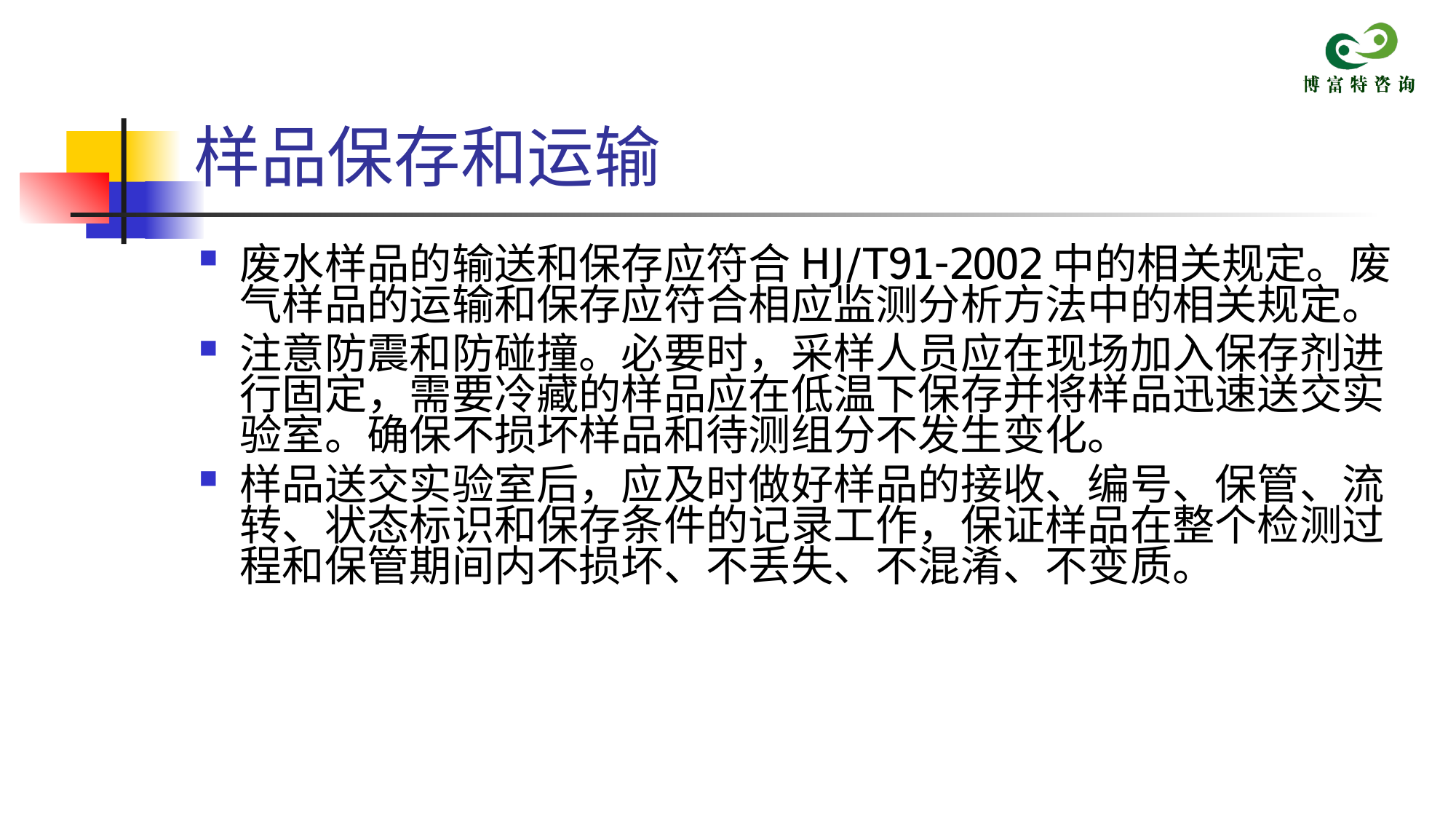

# 样品保存和运输
废水样品的输送和保存应符合HJ/T91-2002中的相关规定。废气样品的运输和保存应符合相应监测分析方法中的相关规定。
注意防震和防碰撞。必要时，采样人员应在现场加入保存剂进行固定，需要冷藏的样品应在低温下保存并将样品迅速送交实验室。确保不损坏样品和待测组分不发生变化。
样品送交实验室后，应及时做好样品的接收、编号、保管、流转、状态标识和保存条件的记录工作，保证样品在整个检测过程和保管期间内不损坏、不丢失、不混淆、不变质。